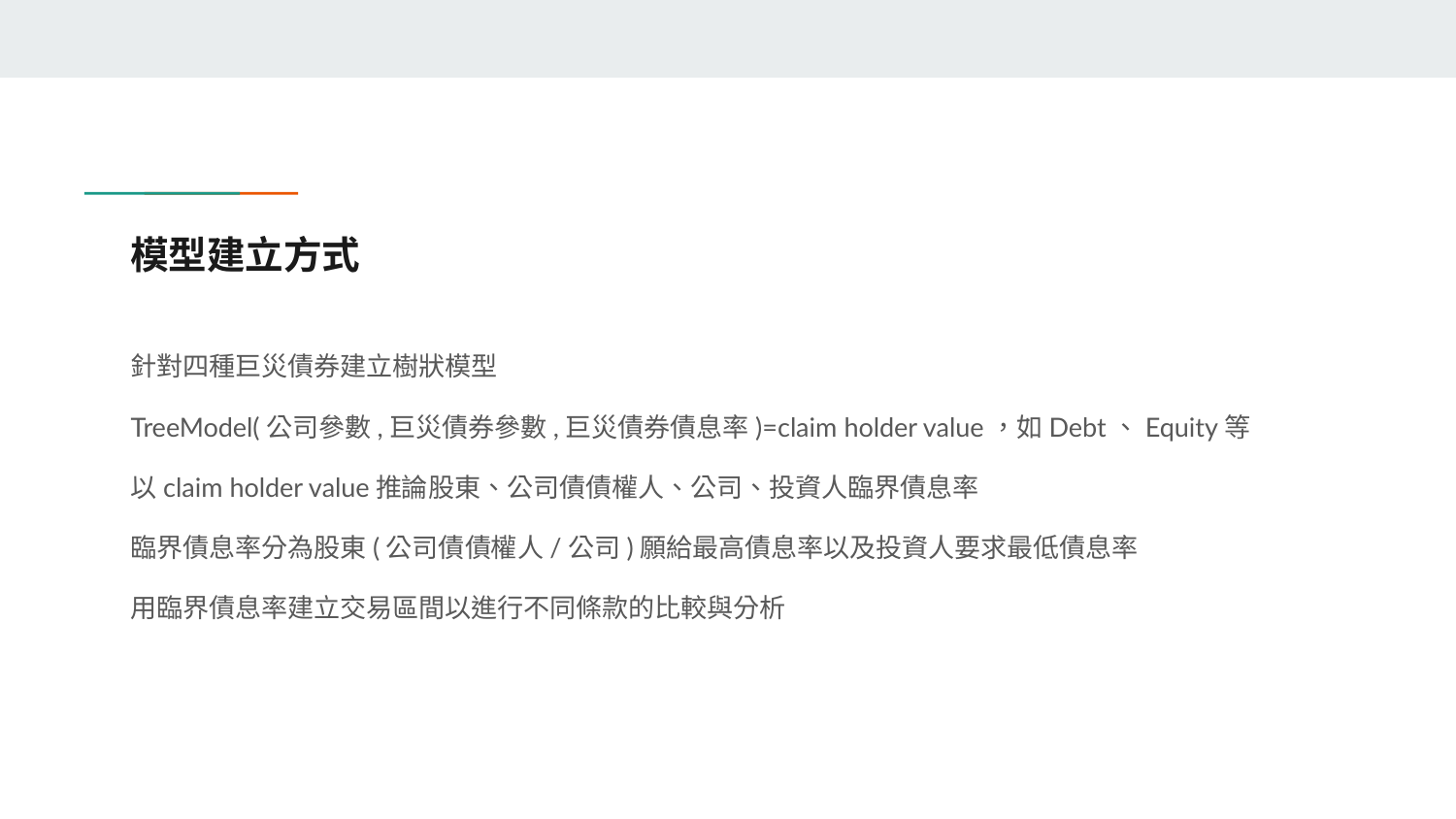

# 模型建立方式
針對四種巨災債券建立樹狀模型
TreeModel(公司參數,巨災債券參數,巨災債券債息率)=claim holder value，如Debt、Equity等
以claim holder value推論股東、公司債債權人、公司、投資人臨界債息率
臨界債息率分為股東(公司債債權人/公司)願給最高債息率以及投資人要求最低債息率
用臨界債息率建立交易區間以進行不同條款的比較與分析